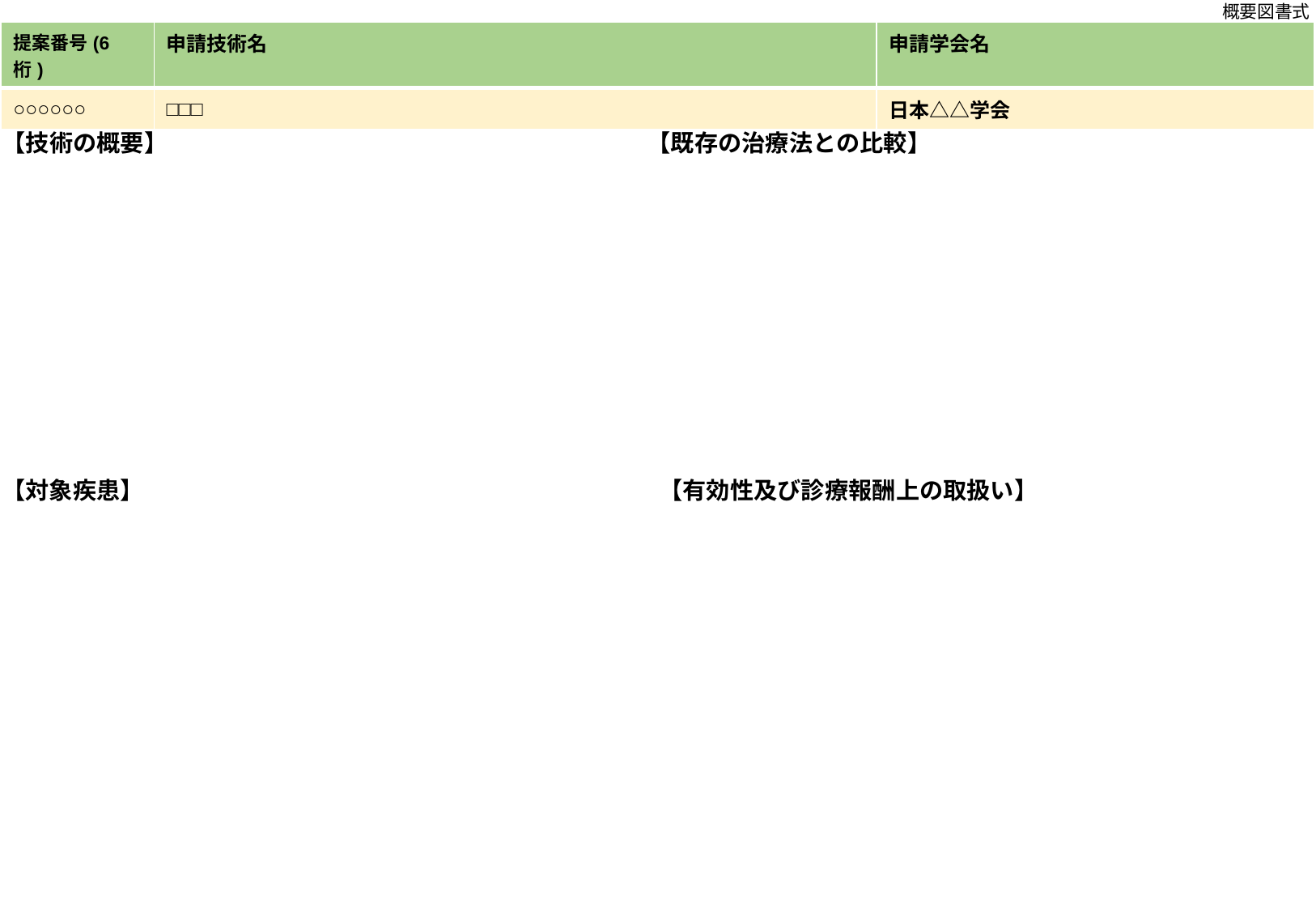

概要図書式
| 提案番号(6桁) | 申請技術名 | 申請学会名 |
| --- | --- | --- |
| ○○○○○○ | □□□ | 日本△△学会 |
【技術の概要】
【既存の治療法との比較】
【対象疾患】
【有効性及び診療報酬上の取扱い】